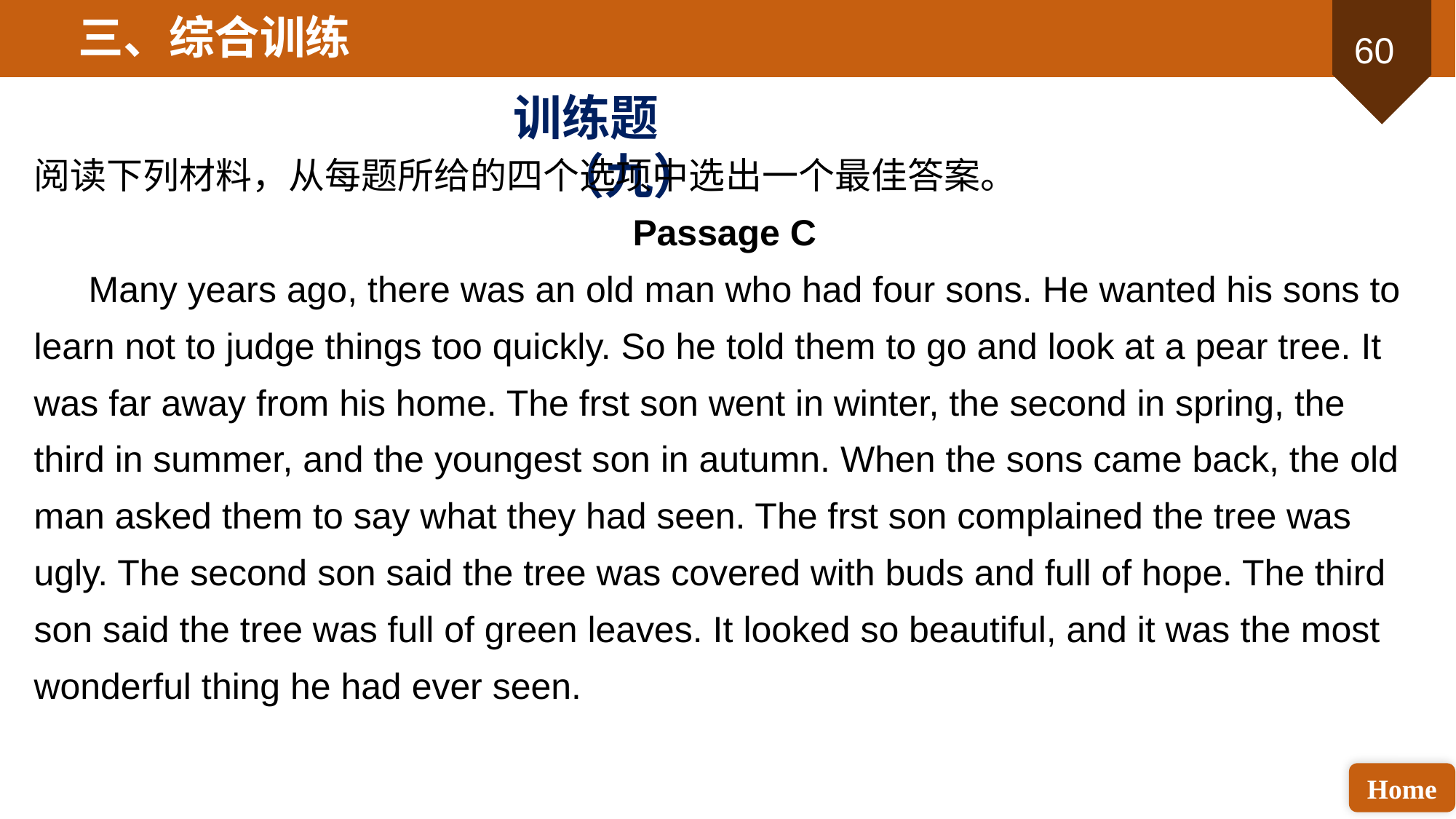

三、综合训练
训练题（九）
阅读下列材料，从每题所给的四个选项中选出一个最佳答案。
Passage C
Many years ago, there was an old man who had four sons. He wanted his sons to learn not to judge things too quickly. So he told them to go and look at a pear tree. It was far away from his home. The frst son went in winter, the second in spring, the third in summer, and the youngest son in autumn. When the sons came back, the old man asked them to say what they had seen. The frst son complained the tree was ugly. The second son said the tree was covered with buds and full of hope. The third son said the tree was full of green leaves. It looked so beautiful, and it was the most wonderful thing he had ever seen.